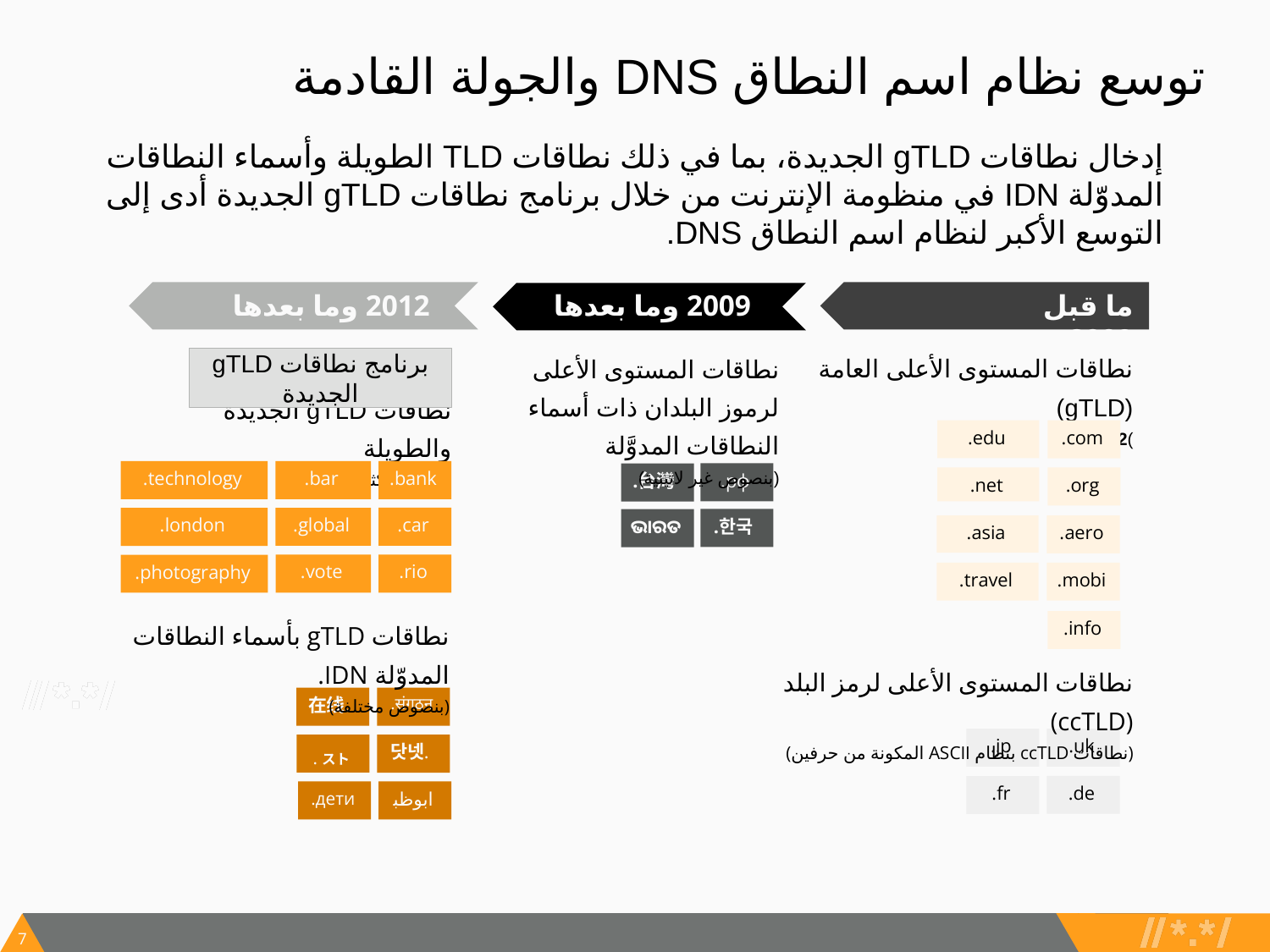

# توسع نظام اسم النطاق DNS والجولة القادمة
إدخال نطاقات gTLD الجديدة، بما في ذلك نطاقات TLD الطويلة وأسماء النطاقات المدوّلة IDN في منظومة الإنترنت من خلال برنامج نطاقات gTLD الجديدة أدى إلى التوسع الأكبر لنظام اسم النطاق DNS.
2012 وما بعدها
2016
ما قبل 2009
2009 وما بعدها

نطاقات المستوى الأعلى العامة (gTLD)
)22 إجمالاً)
نطاقات المستوى الأعلى لرموز البلدان ذات أسماء النطاقات المدوَّلة
(بنصوص غير لاتينية)
برنامج نطاقات gTLD الجديدة
نطاقات gTLD الجديدة والطويلة
(إجمالي أكثر من 1200)

edu.
com.
technology.
bar.
bank.
рф.
台灣.
net.
org.
global.
car.
london.
한국.
ଭାରତ.
asia.
aero.
vote.
photography.
rio.
travel.
mobi.
نطاقات gTLD بأسماء النطاقات المدوّلة IDN.
(بنصوص مختلفة)
info.
نطاقات المستوى الأعلى لرمز البلد (ccTLD)
(نطاقات ccTLD بنظام ASCII المكونة من حرفين)
.在线
संगठन.
jp.
uk.
‎.ストア
.닷넷
de.
fr.
дети.
ابوظبي.